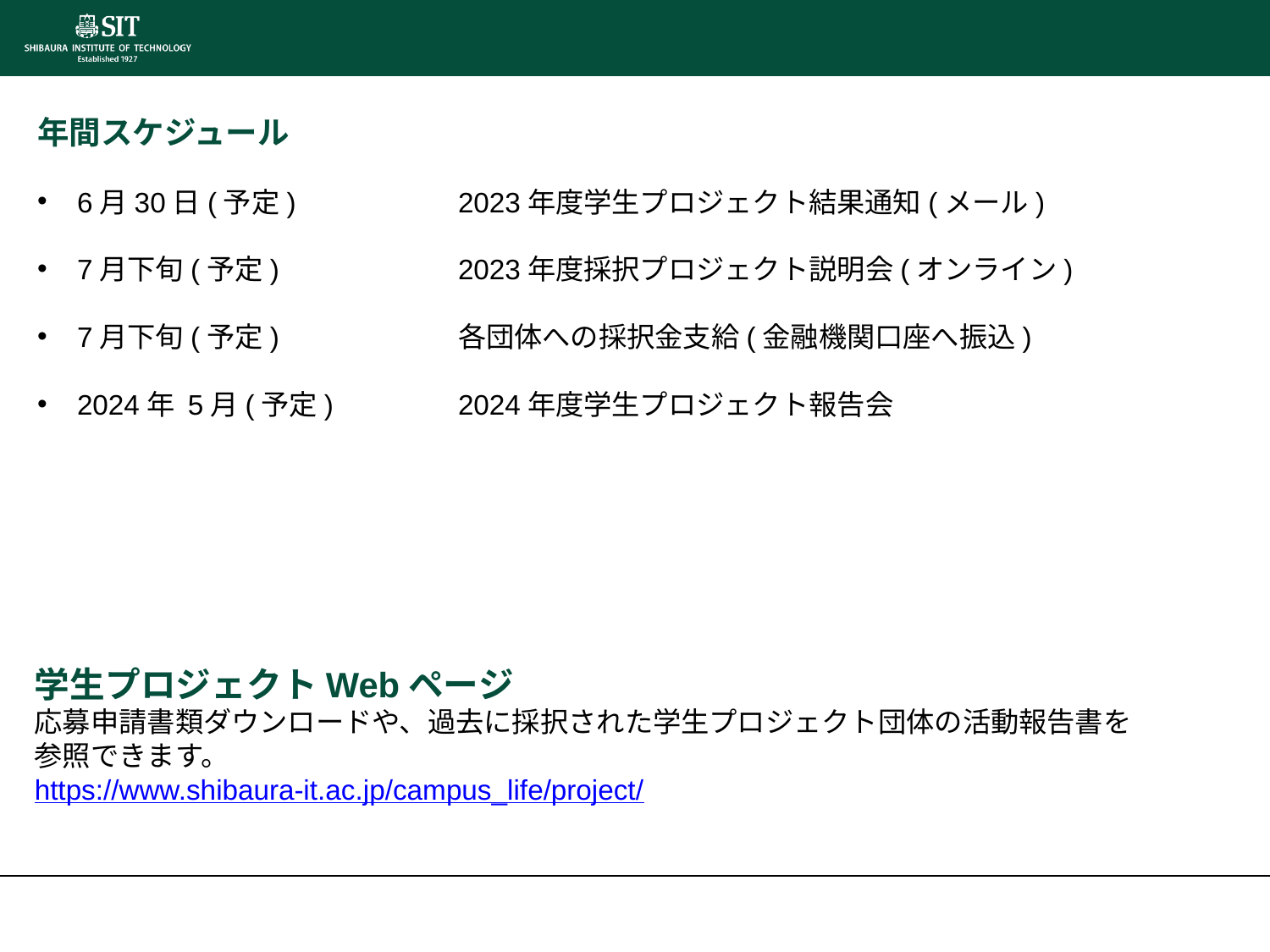

年間スケジュール

6月30日(予定)		2023年度学生プロジェクト結果通知(メール)

7月下旬(予定)		2023年度採択プロジェクト説明会(オンライン)

7月下旬(予定)		各団体への採択金支給(金融機関口座へ振込)

2024年 5月(予定)	2024年度学生プロジェクト報告会
学生プロジェクトWebページ
応募申請書類ダウンロードや、過去に採択された学生プロジェクト団体の活動報告書を
参照できます。
https://www.shibaura-it.ac.jp/campus_life/project/